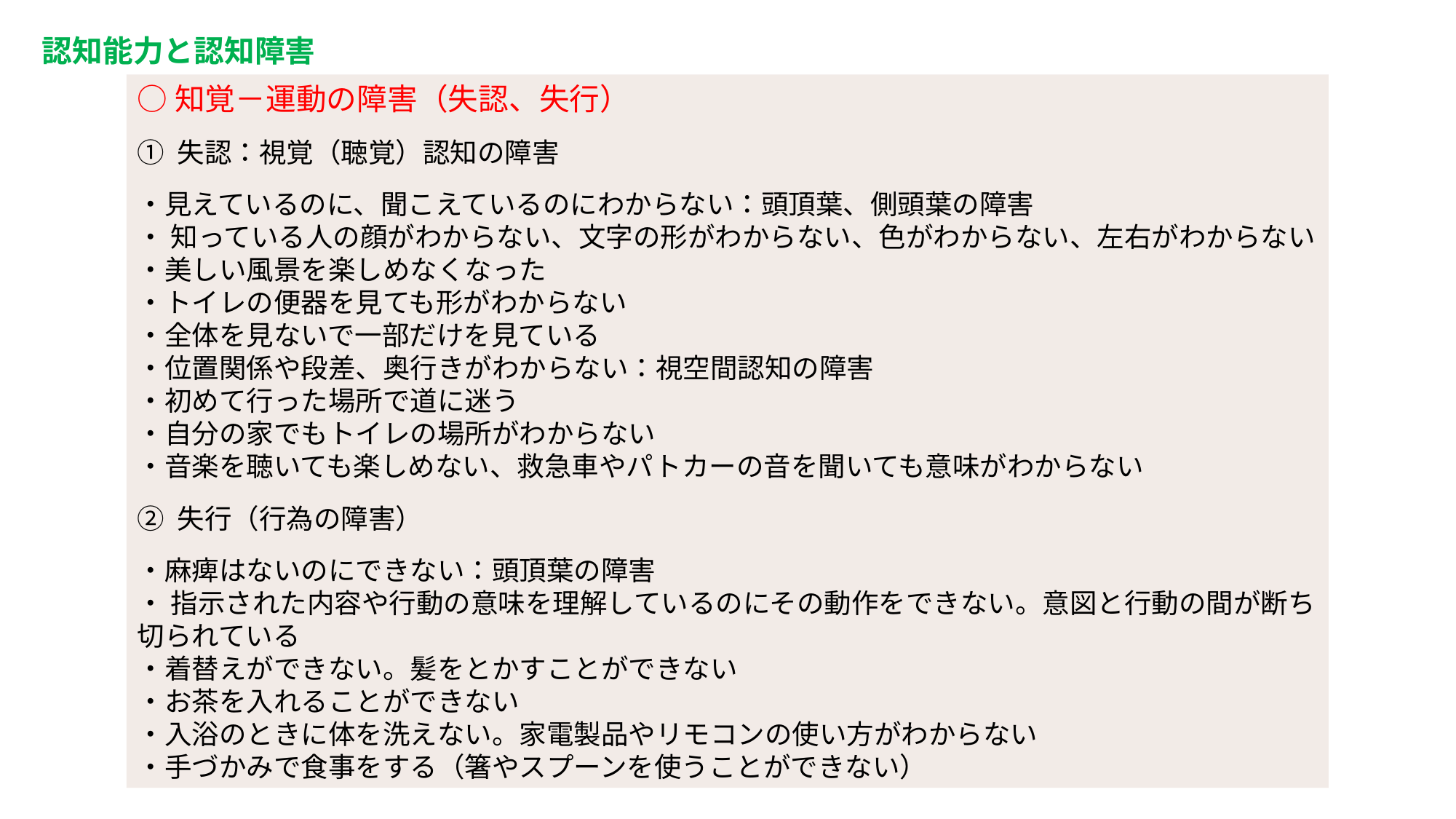

認知能力と認知障害
○知覚－運動の障害（失認、失行）

① 失認：視覚（聴覚）認知の障害

・見えているのに、聞こえているのにわからない：頭頂葉、側頭葉の障害
・ 知っている人の顔がわからない、文字の形がわからない、色がわからない、左右がわからない
・美しい風景を楽しめなくなった
・トイレの便器を見ても形がわからない
・全体を見ないで一部だけを見ている
・位置関係や段差、奥行きがわからない：視空間認知の障害
・初めて行った場所で道に迷う
・自分の家でもトイレの場所がわからない
・音楽を聴いても楽しめない、救急車やパトカーの音を聞いても意味がわからない

② 失行（行為の障害）

・麻痺はないのにできない：頭頂葉の障害
・ 指示された内容や行動の意味を理解しているのにその動作をできない。意図と行動の間が断ち切られている
・着替えができない。髪をとかすことができない
・お茶を入れることができない
・入浴のときに体を洗えない。家電製品やリモコンの使い方がわからない
・手づかみで食事をする（箸やスプーンを使うことができない）